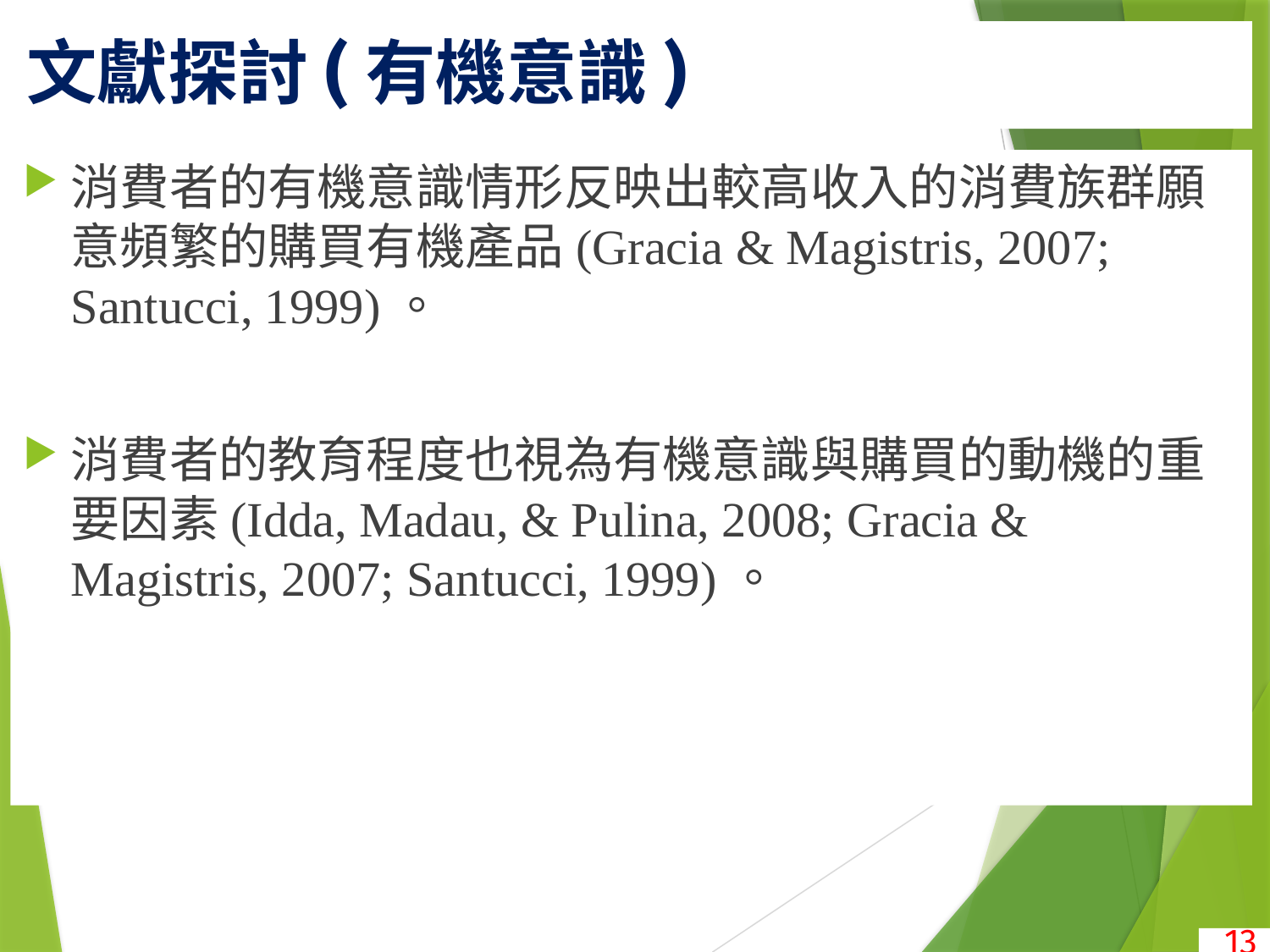

# 文獻探討(有機意識)
消費者的有機意識情形反映出較高收入的消費族群願意頻繁的購買有機產品(Gracia & Magistris, 2007; Santucci, 1999)。

消費者的教育程度也視為有機意識與購買的動機的重要因素(Idda, Madau, & Pulina, 2008; Gracia & Magistris, 2007; Santucci, 1999)。

13